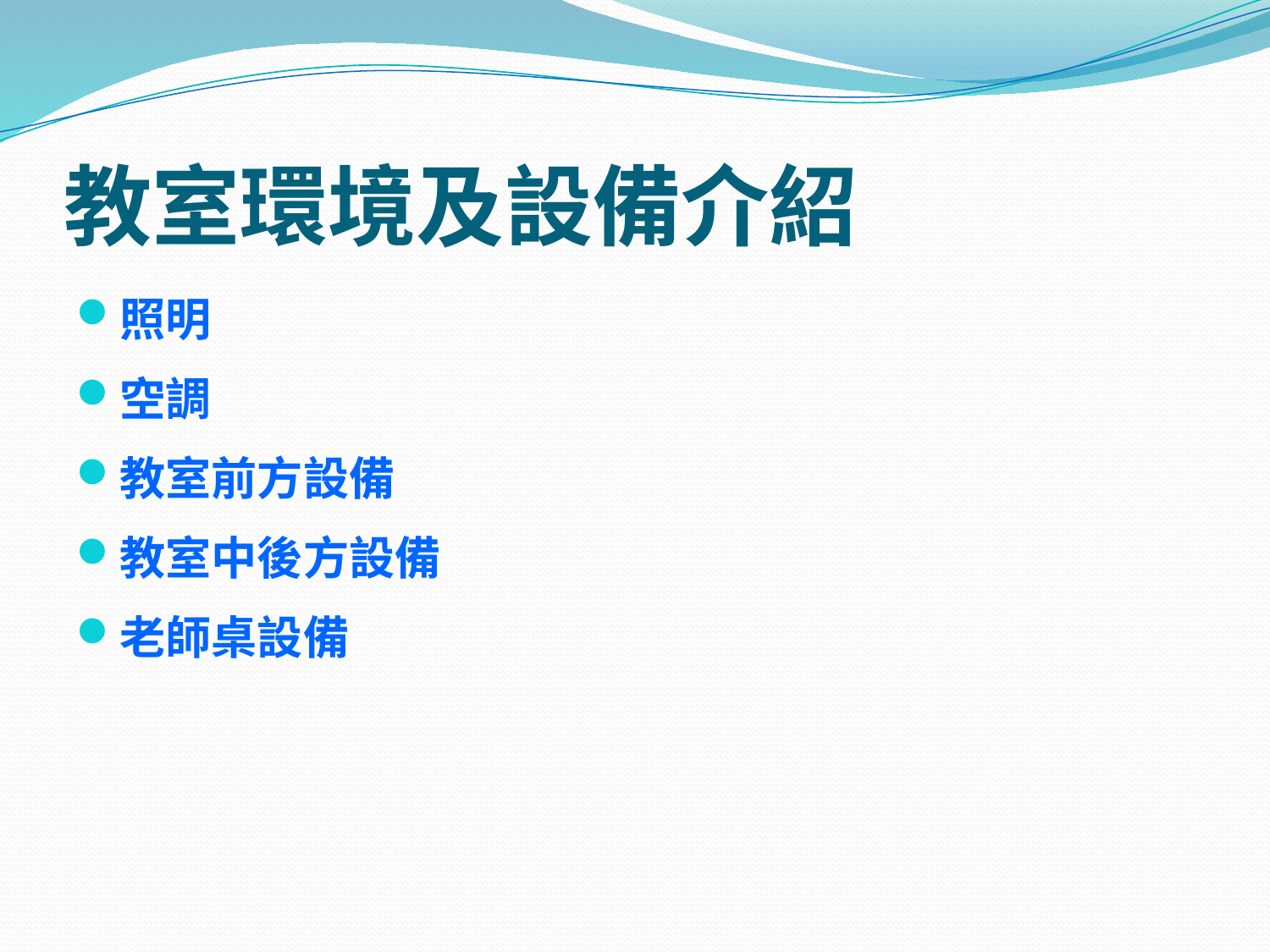

# 教室環境及設備介紹
照明
空調
教室前方設備
教室中後方設備
老師桌設備